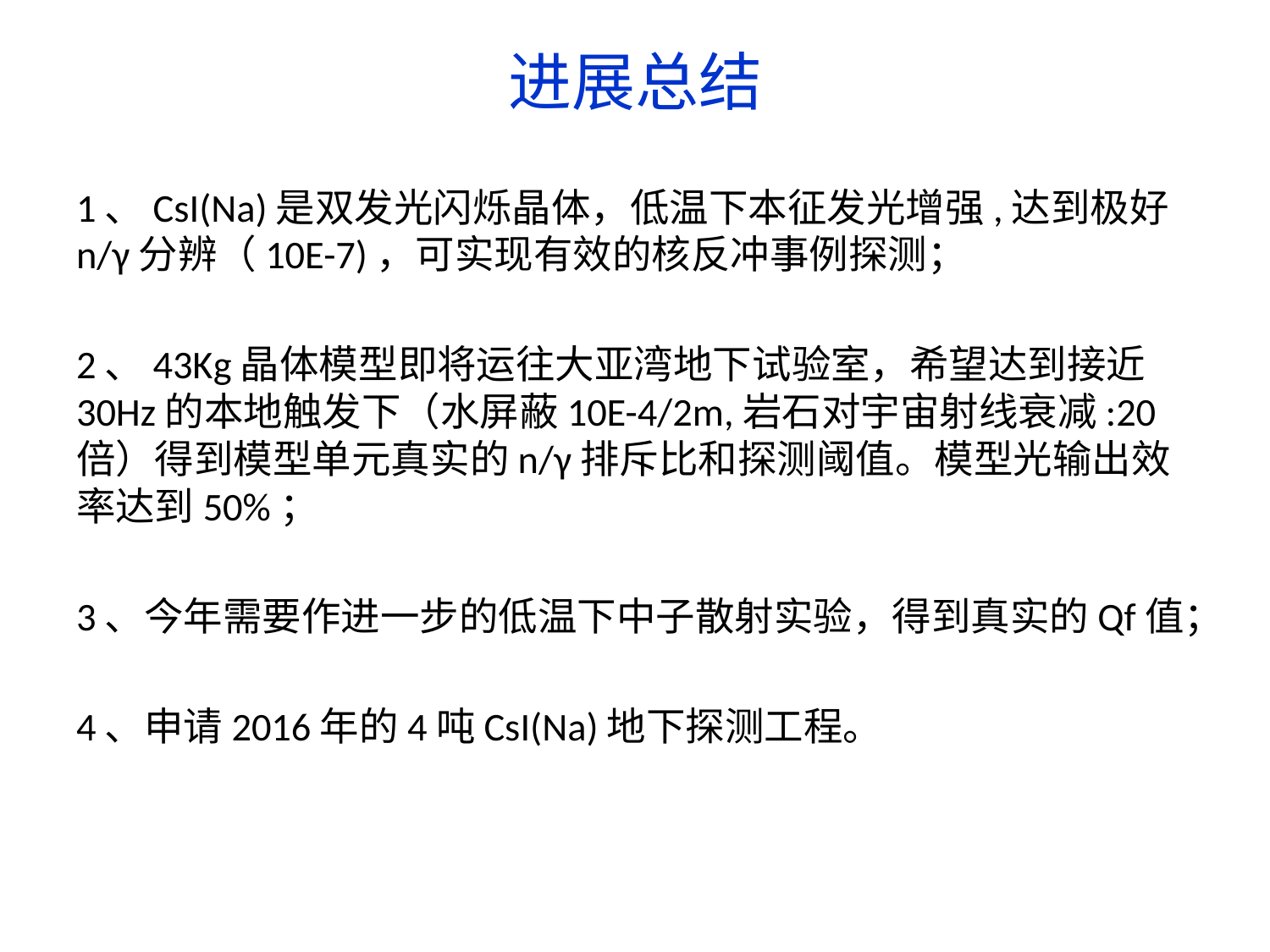

# 进展总结
1、CsI(Na)是双发光闪烁晶体，低温下本征发光增强,达到极好n/γ分辨（10E-7)，可实现有效的核反冲事例探测；

2、43Kg晶体模型即将运往大亚湾地下试验室，希望达到接近30Hz的本地触发下（水屏蔽10E-4/2m,岩石对宇宙射线衰减:20倍）得到模型单元真实的n/γ排斥比和探测阈值。模型光输出效率达到50%；

3、今年需要作进一步的低温下中子散射实验，得到真实的Qf值；

4、申请2016年的4吨CsI(Na)地下探测工程。